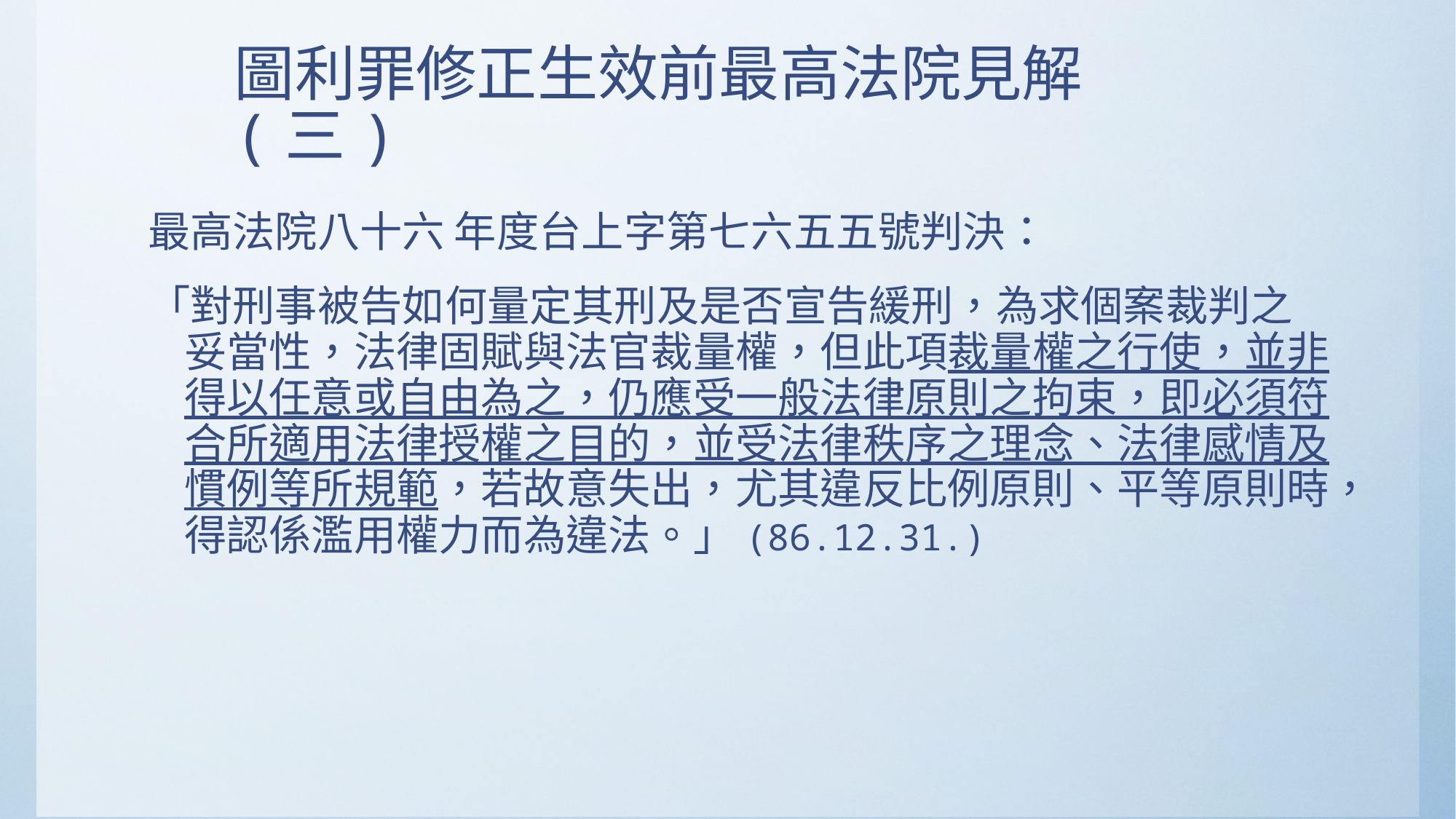

最高法院八十六 年度台上字第七六五五號判決：
「對刑事被告如何量定其刑及是否宣告緩刑，為求個案裁判之妥當性，法律固賦與法官裁量權，但此項裁量權之行使，並非得以任意或自由為之，仍應受一般法律原則之拘束，即必須符合所適用法律授權之目的，並受法律秩序之理念、法律感情及慣例等所規範，若故意失出，尤其違反比例原則、平等原則時，得認係濫用權力而為違法。」(86.12.31.)
圖利罪修正生效前最高法院見解(三)